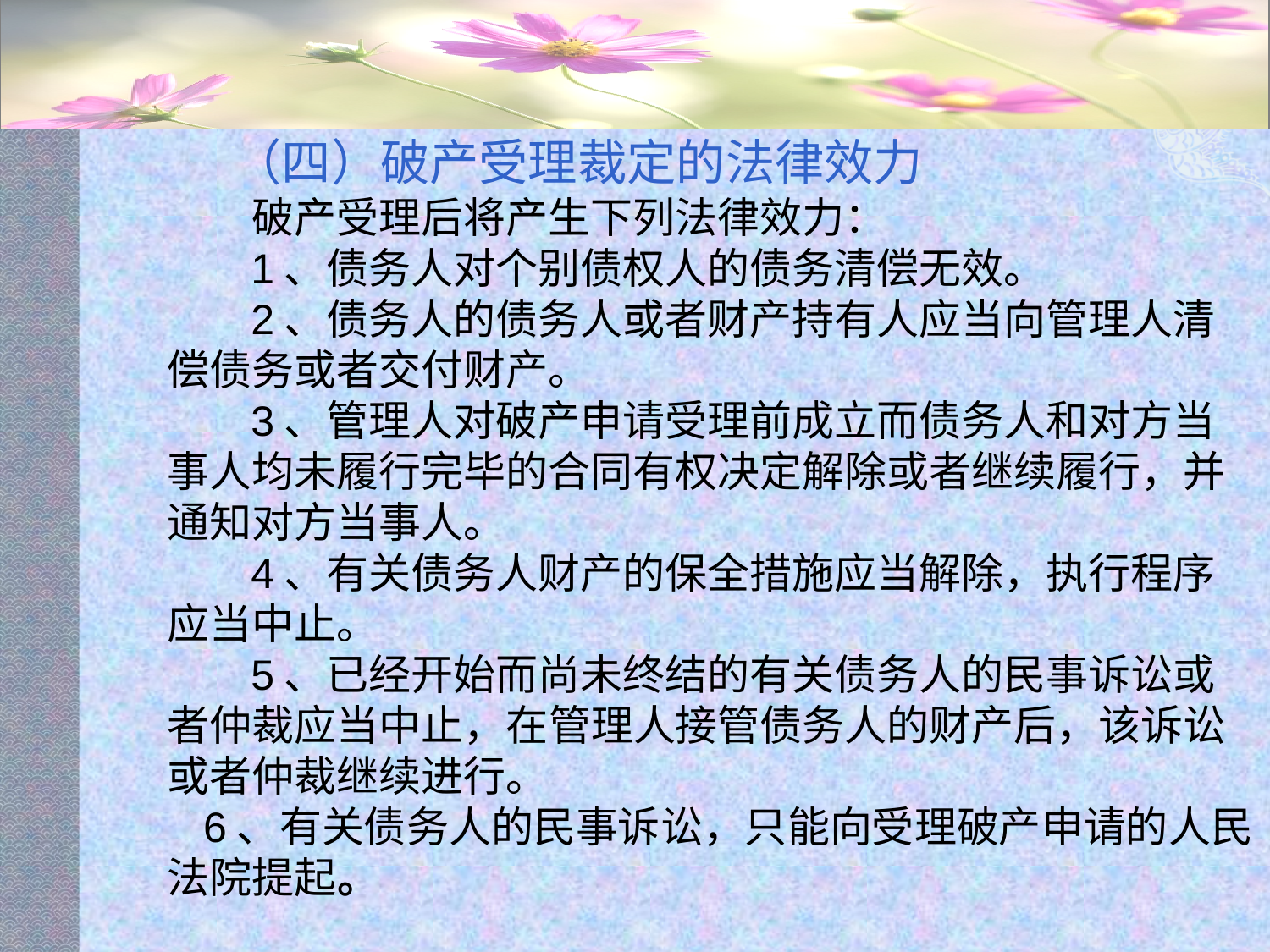

#
  （四）破产受理裁定的法律效力
    破产受理后将产生下列法律效力：
    1、债务人对个别债权人的债务清偿无效。
    2、债务人的债务人或者财产持有人应当向管理人清偿债务或者交付财产。
    3、管理人对破产申请受理前成立而债务人和对方当事人均未履行完毕的合同有权决定解除或者继续履行，并通知对方当事人。
    4、有关债务人财产的保全措施应当解除，执行程序应当中止。
    5、已经开始而尚未终结的有关债务人的民事诉讼或者仲裁应当中止，在管理人接管债务人的财产后，该诉讼或者仲裁继续进行。
6、有关债务人的民事诉讼，只能向受理破产申请的人民法院提起。